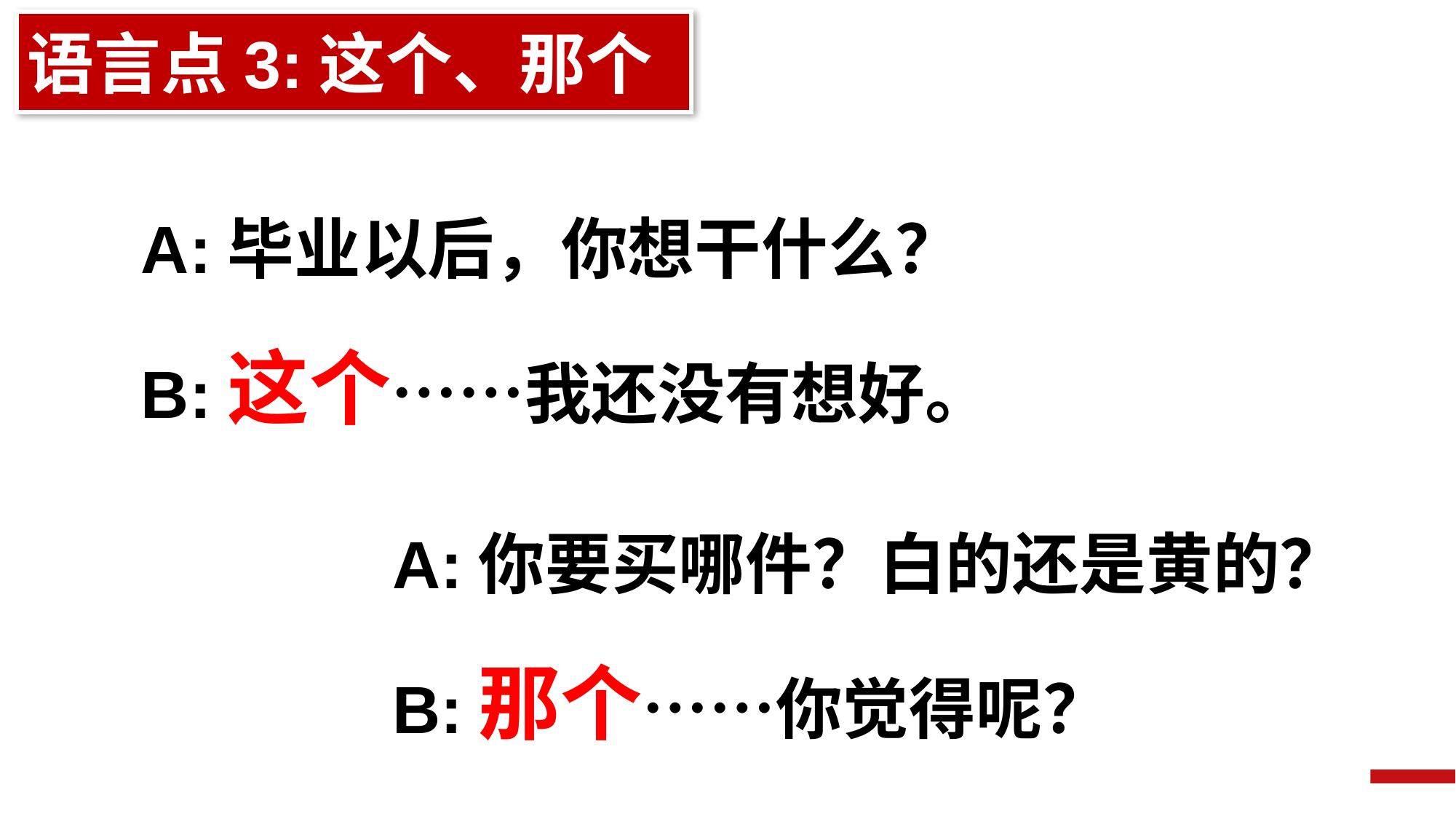

语言点3:这个、那个
A:毕业以后，你想干什么？
B:这个……我还没有想好。
A:你要买哪件？白的还是黄的？
B:那个……你觉得呢？